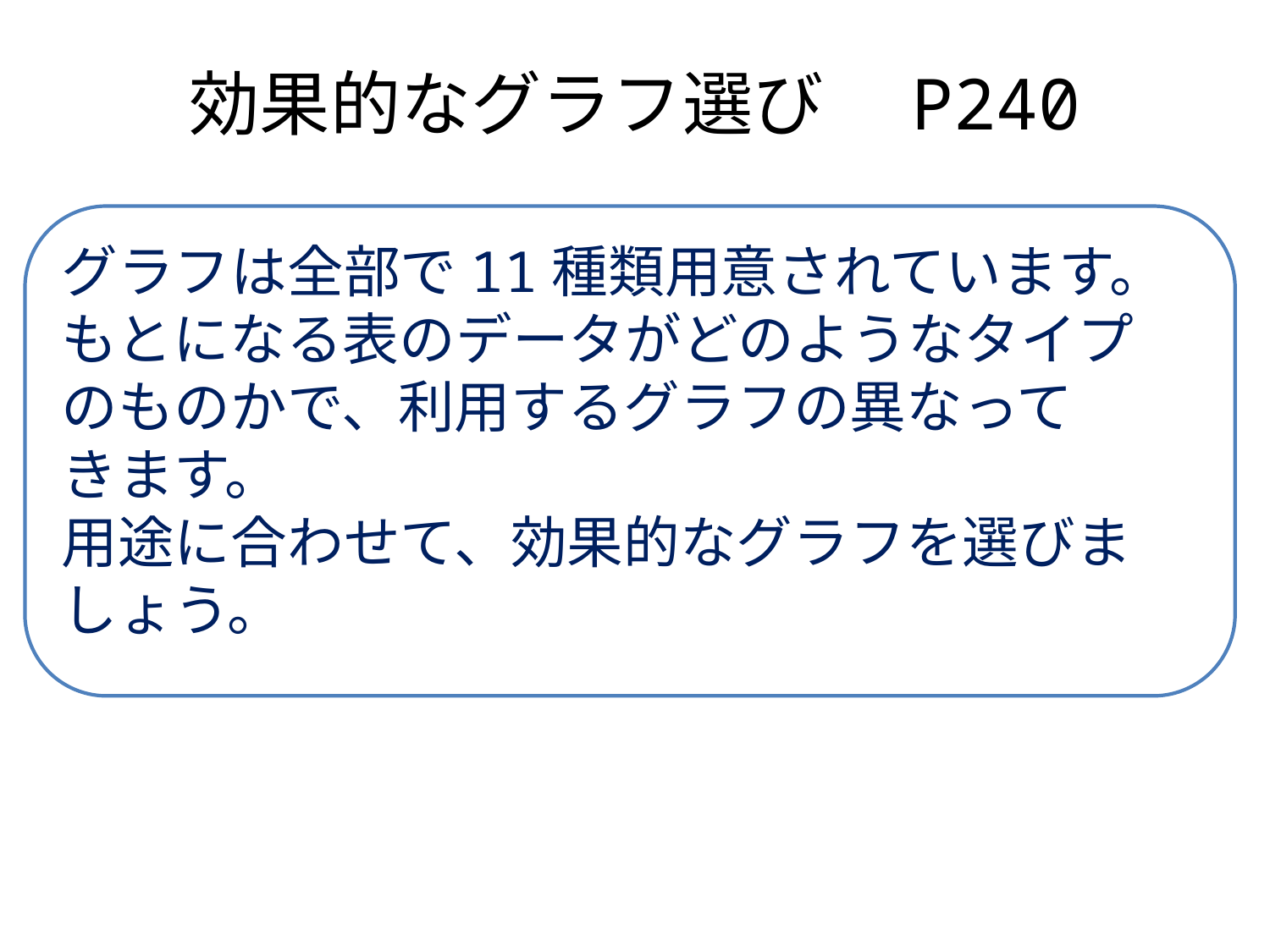

# 効果的なグラフ選び　P240
グラフは全部で11種類用意されています。
もとになる表のデータがどのようなタイプ
のものかで、利用するグラフの異なって
きます。
用途に合わせて、効果的なグラフを選びましょう。